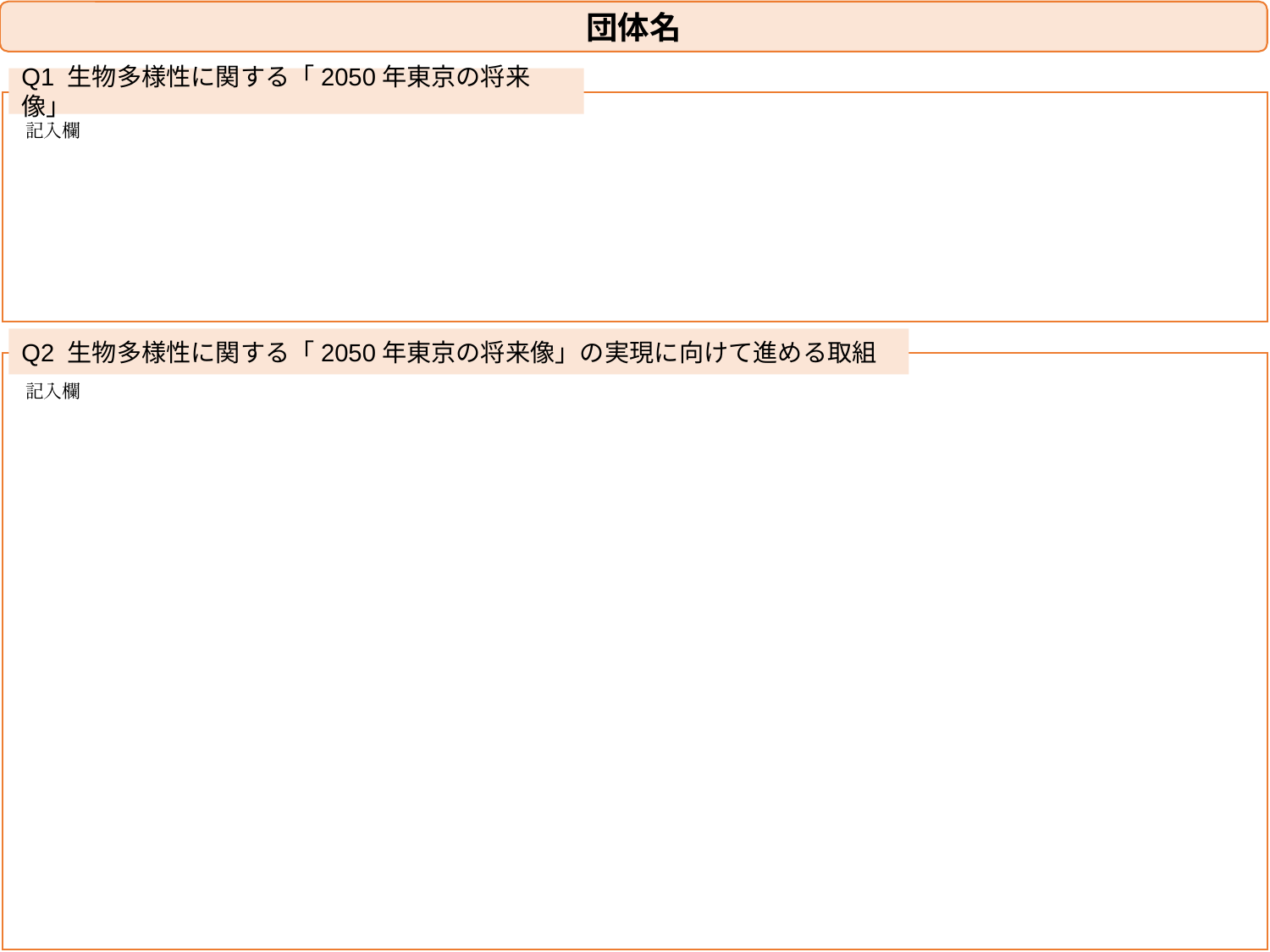

団体名
Q1 生物多様性に関する「2050年東京の将来像」

記入欄

Q2 生物多様性に関する「2050年東京の将来像」の実現に向けて進める取組

記入欄